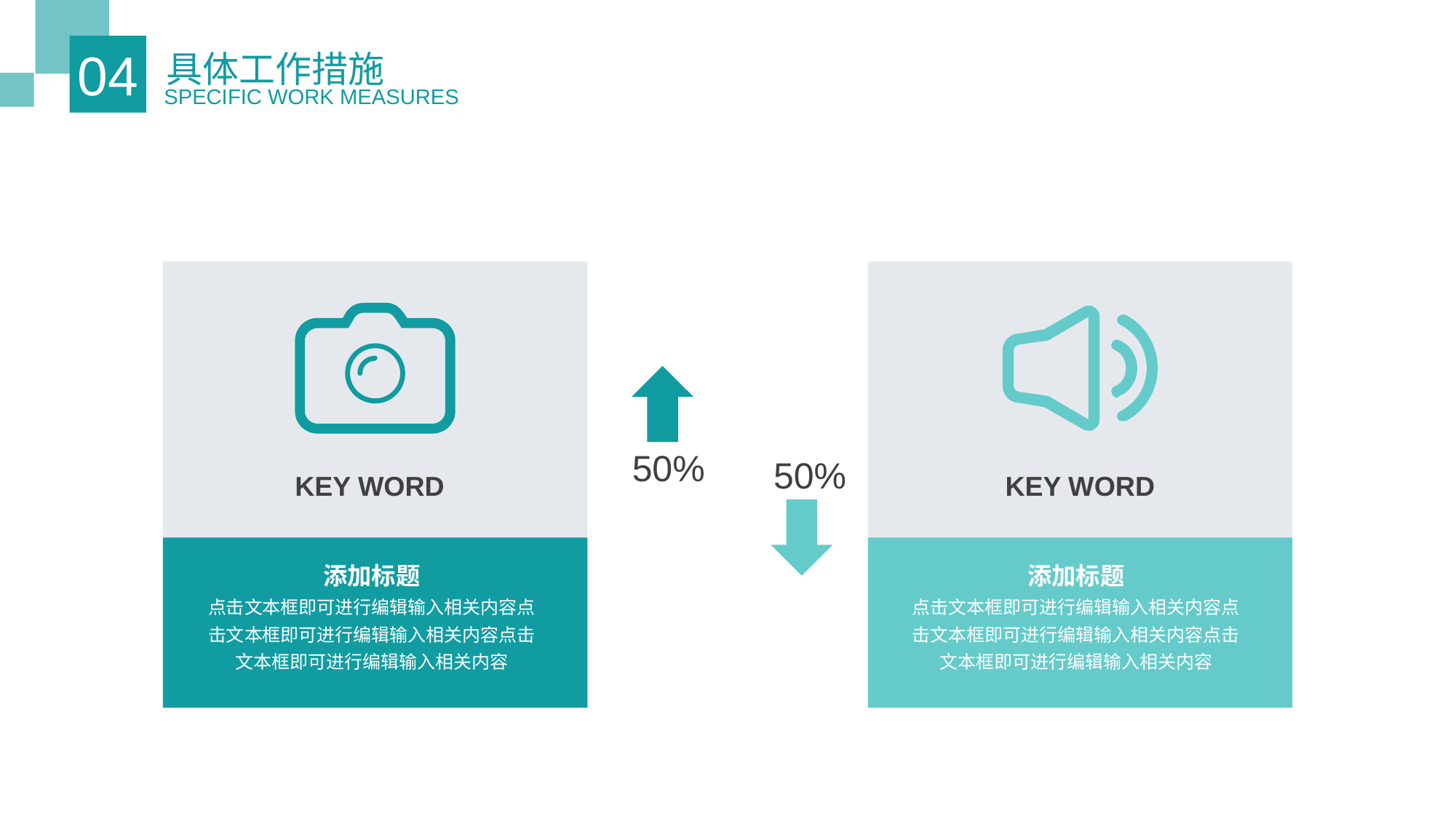

具体工作措施
04

 SPECIFIC WORK MEASURES

50%
50%

KEY WORD
KEY WORD

添加标题
添加标题
点击文本框即可进行编辑输入相关内容点击文本框即可进行编辑输入相关内容点击文本框即可进行编辑输入相关内容
点击文本框即可进行编辑输入相关内容点击文本框即可进行编辑输入相关内容点击文本框即可进行编辑输入相关内容